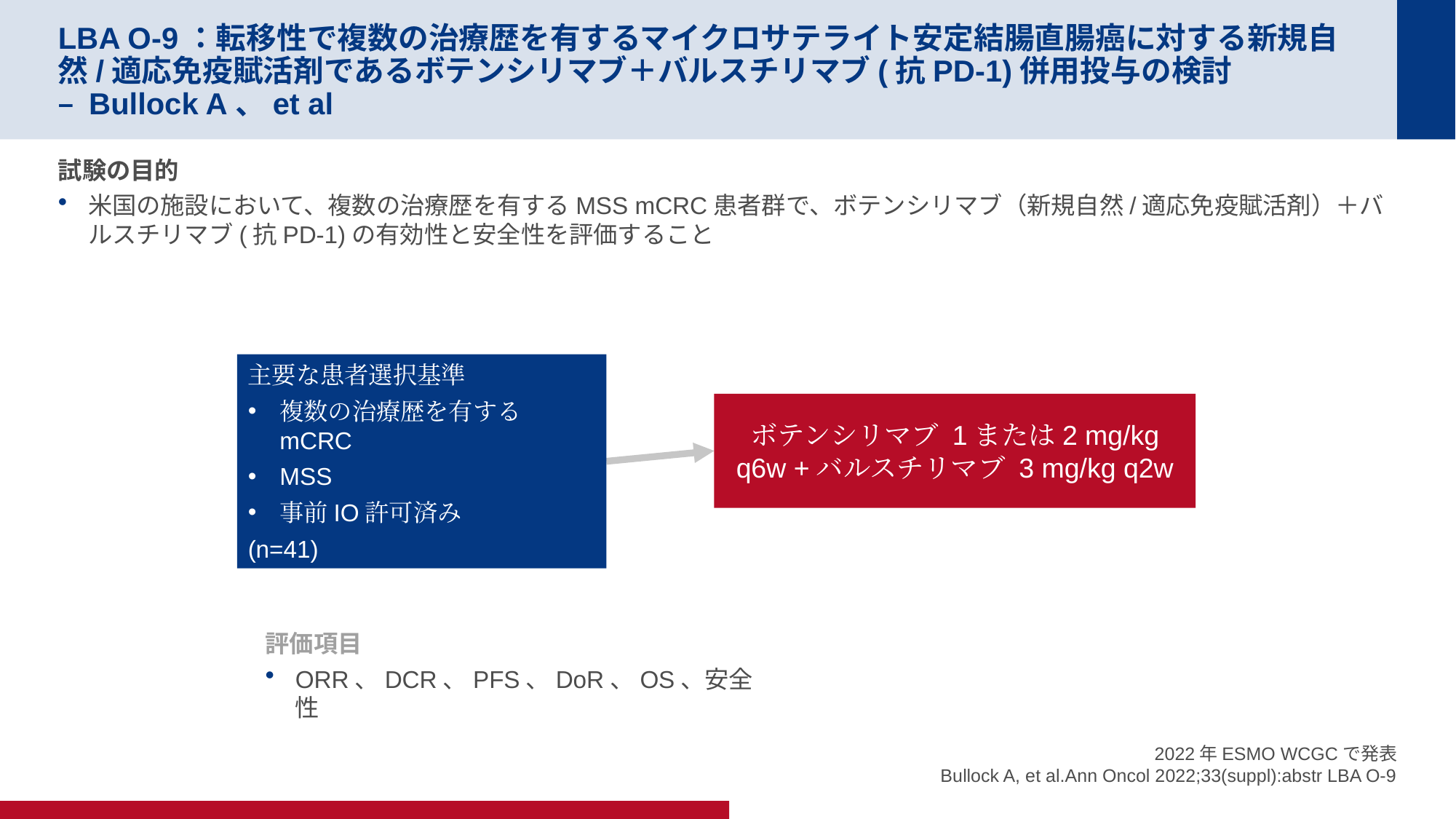

# LBA O-9：転移性で複数の治療歴を有するマイクロサテライト安定結腸直腸癌に対する新規自然/適応免疫賦活剤であるボテンシリマブ＋バルスチリマブ(抗PD-1)併用投与の検討 – Bullock A、et al
試験の目的
米国の施設において、複数の治療歴を有するMSS mCRC患者群で、ボテンシリマブ（新規自然/適応免疫賦活剤）＋バルスチリマブ(抗PD-1)の有効性と安全性を評価すること
主要な患者選択基準
複数の治療歴を有するmCRC
MSS
事前IO許可済み
(n=41)
ボテンシリマブ 1または2 mg/kg q6w +バルスチリマブ 3 mg/kg q2w
評価項目
ORR、DCR、PFS、DoR、OS、安全性

2022年ESMO WCGCで発表
Bullock A, et al.Ann Oncol 2022;33(suppl):abstr LBA O-9